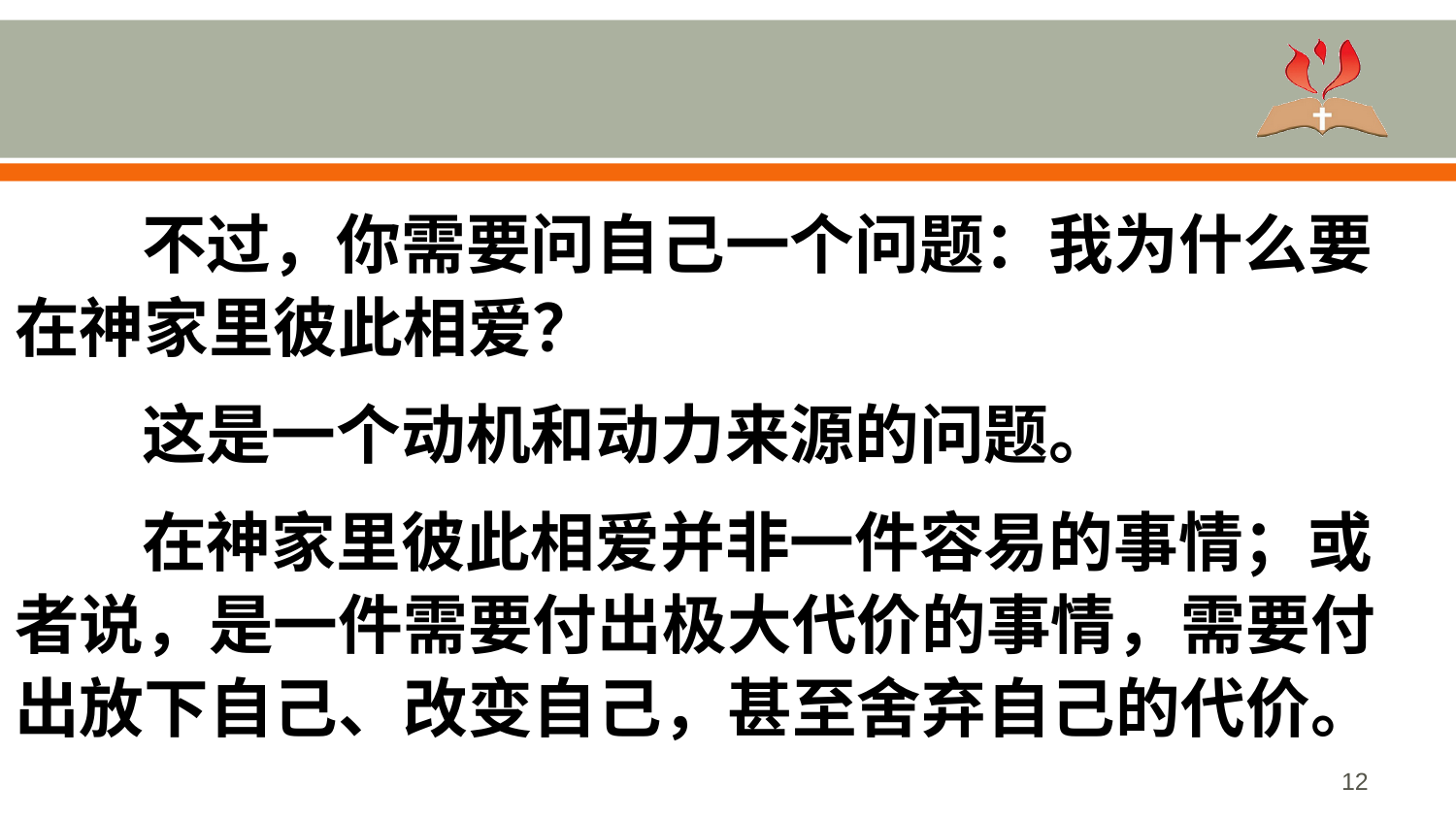

不过，你需要问自己一个问题：我为什么要在神家里彼此相爱？
这是一个动机和动力来源的问题。
在神家里彼此相爱并非一件容易的事情；或者说，是一件需要付出极大代价的事情，需要付出放下自己、改变自己，甚至舍弃自己的代价。

12